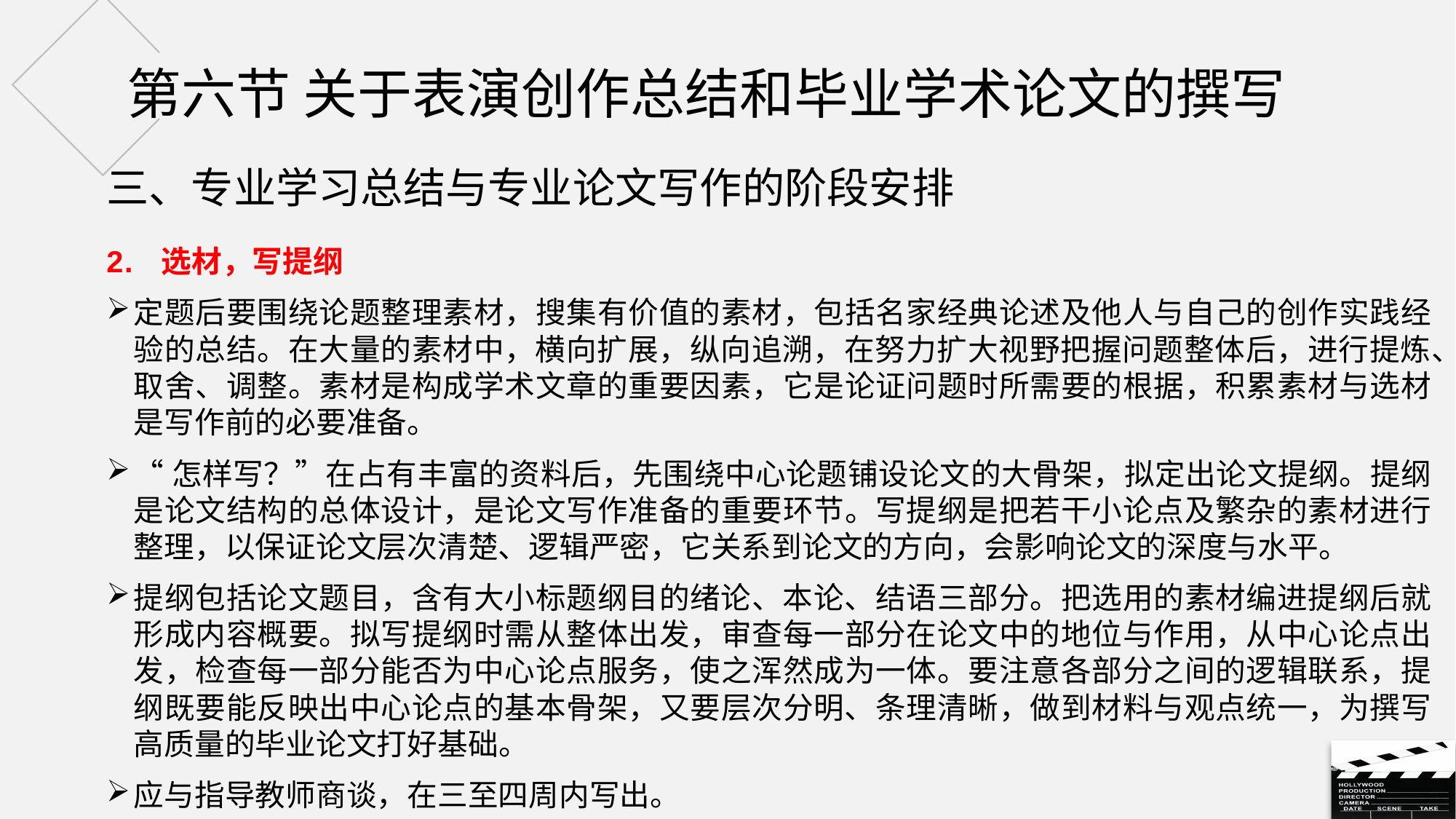

# 第六节 关于表演创作总结和毕业学术论文的撰写
三、专业学习总结与专业论文写作的阶段安排
选材，写提纲
定题后要围绕论题整理素材，搜集有价值的素材，包括名家经典论述及他人与自己的创作实践经验的总结。在大量的素材中，横向扩展，纵向追溯，在努力扩大视野把握问题整体后，进行提炼、取舍、调整。素材是构成学术文章的重要因素，它是论证问题时所需要的根据，积累素材与选材是写作前的必要准备。
“怎样写？”在占有丰富的资料后，先围绕中心论题铺设论文的大骨架，拟定出论文提纲。提纲是论文结构的总体设计，是论文写作准备的重要环节。写提纲是把若干小论点及繁杂的素材进行整理，以保证论文层次清楚、逻辑严密，它关系到论文的方向，会影响论文的深度与水平。
提纲包括论文题目，含有大小标题纲目的绪论、本论、结语三部分。把选用的素材编进提纲后就形成内容概要。拟写提纲时需从整体出发，审查每一部分在论文中的地位与作用，从中心论点出发，检查每一部分能否为中心论点服务，使之浑然成为一体。要注意各部分之间的逻辑联系，提纲既要能反映出中心论点的基本骨架，又要层次分明、条理清晰，做到材料与观点统一，为撰写高质量的毕业论文打好基础。
应与指导教师商谈，在三至四周内写出。